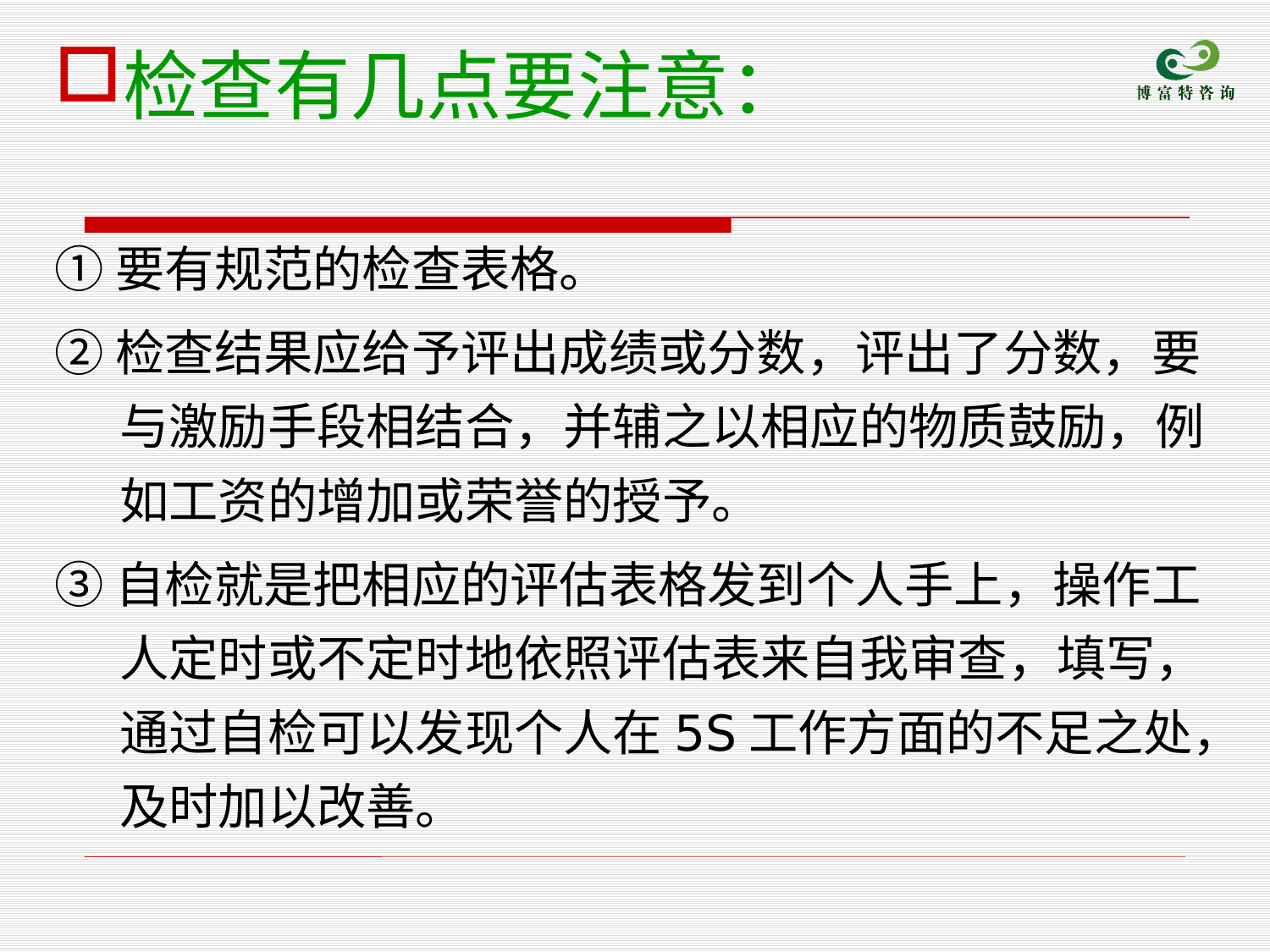

检查有几点要注意：

①要有规范的检查表格。
②检查结果应给予评出成绩或分数，评出了分数，要与激励手段相结合，并辅之以相应的物质鼓励，例如工资的增加或荣誉的授予。
③自检就是把相应的评估表格发到个人手上，操作工人定时或不定时地依照评估表来自我审查，填写，通过自检可以发现个人在5S工作方面的不足之处，及时加以改善。
438